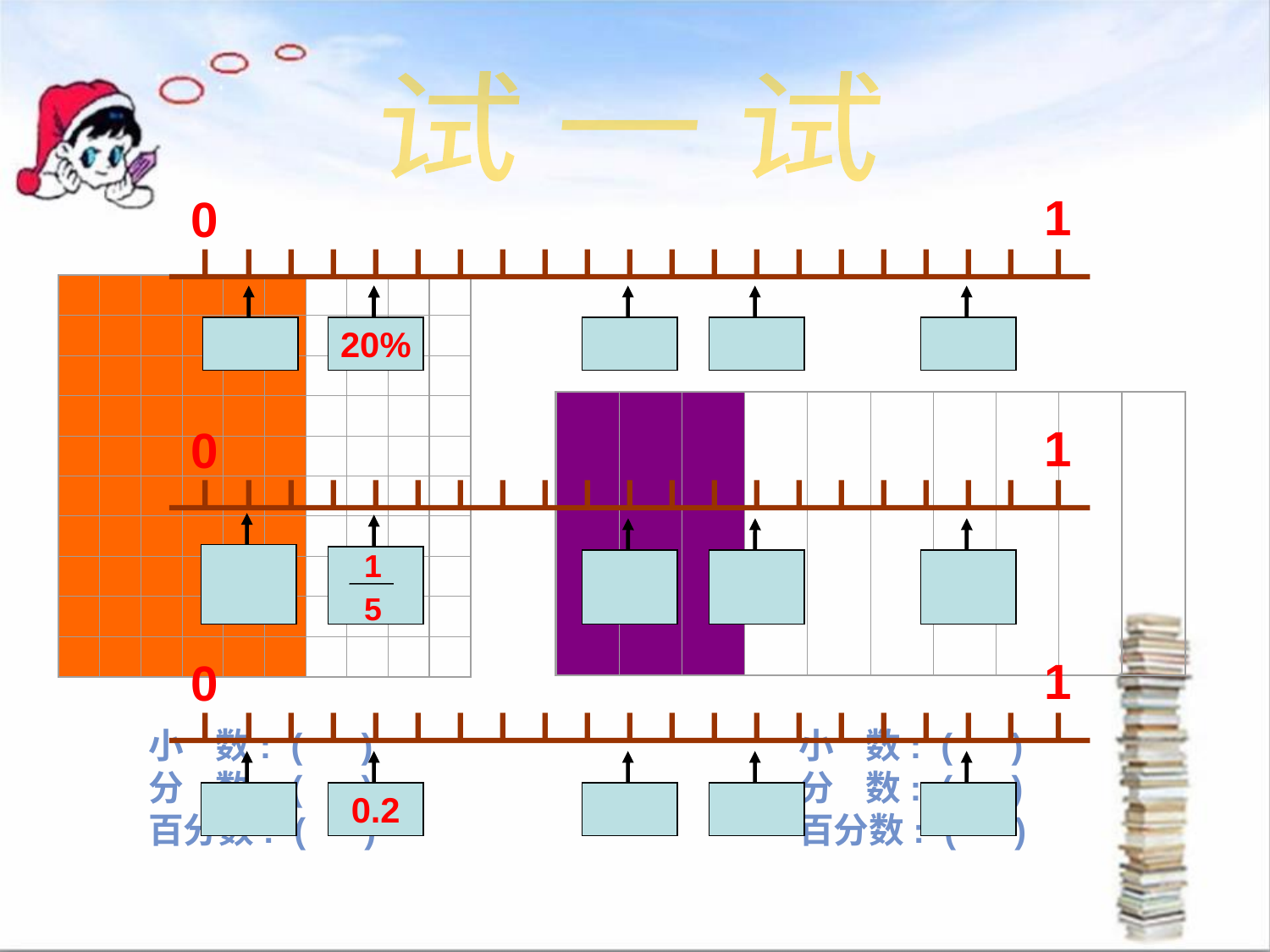

试 一 试
1
0

20%
1
0

1
5

1
0

0.2

小    数:  (      )
分    数:  (      )
百分数:  (      )

小    数:  (      )
分    数:  (      )
百分数:  (      )